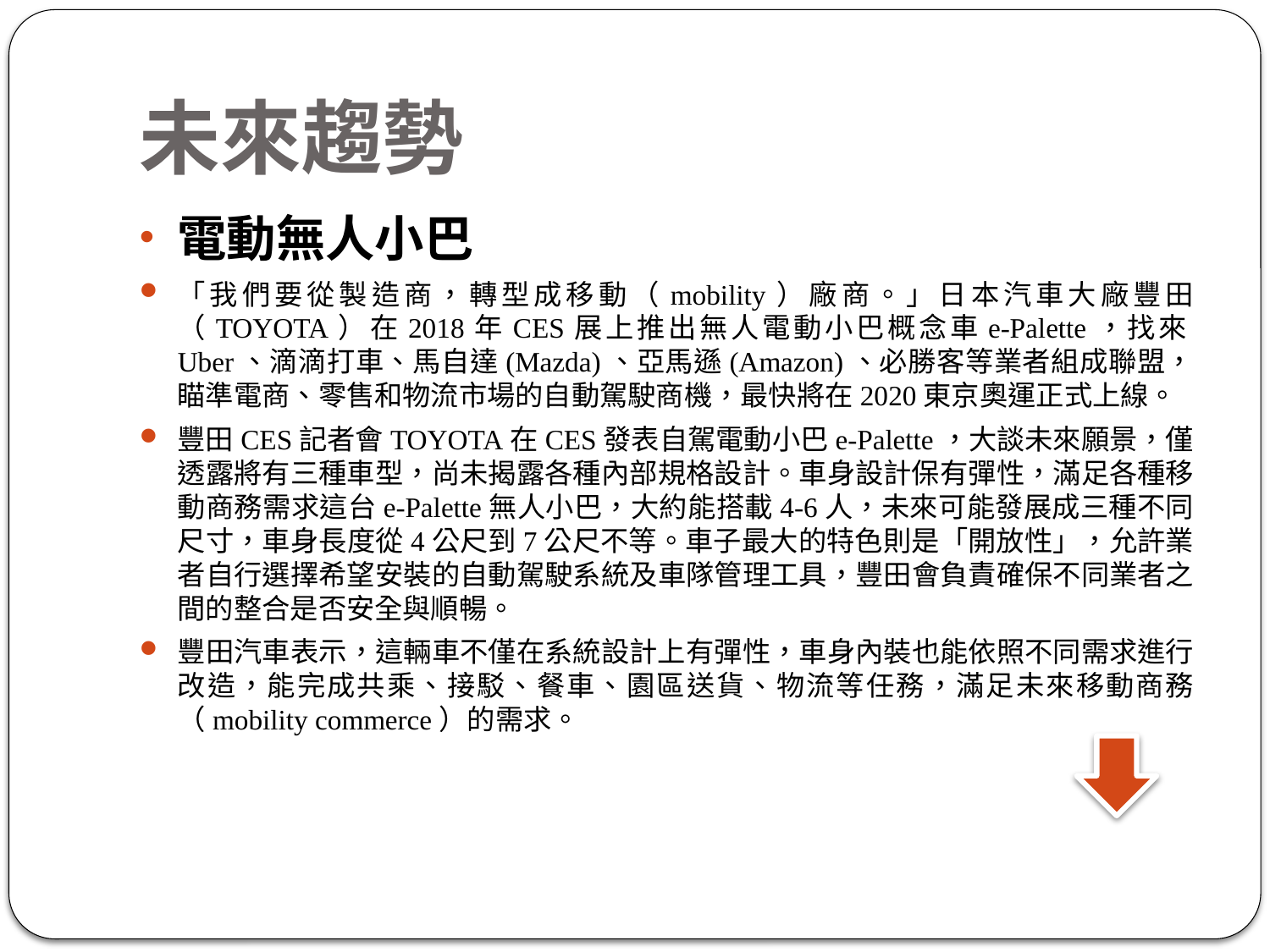

# 未來趨勢
電動無人小巴
「我們要從製造商，轉型成移動（mobility）廠商。」日本汽車大廠豐田（TOYOTA）在2018年CES展上推出無人電動小巴概念車e-Palette，找來Uber、滴滴打車、馬自達(Mazda)、亞馬遜(Amazon)、必勝客等業者組成聯盟，瞄準電商、零售和物流市場的自動駕駛商機，最快將在2020東京奧運正式上線。
豐田CES記者會TOYOTA在CES發表自駕電動小巴e-Palette，大談未來願景，僅透露將有三種車型，尚未揭露各種內部規格設計。車身設計保有彈性，滿足各種移動商務需求這台e-Palette無人小巴，大約能搭載4-6人，未來可能發展成三種不同尺寸，車身長度從4公尺到7公尺不等。車子最大的特色則是「開放性」，允許業者自行選擇希望安裝的自動駕駛系統及車隊管理工具，豐田會負責確保不同業者之間的整合是否安全與順暢。
豐田汽車表示，這輛車不僅在系統設計上有彈性，車身內裝也能依照不同需求進行改造，能完成共乘、接駁、餐車、園區送貨、物流等任務，滿足未來移動商務（mobility commerce）的需求。